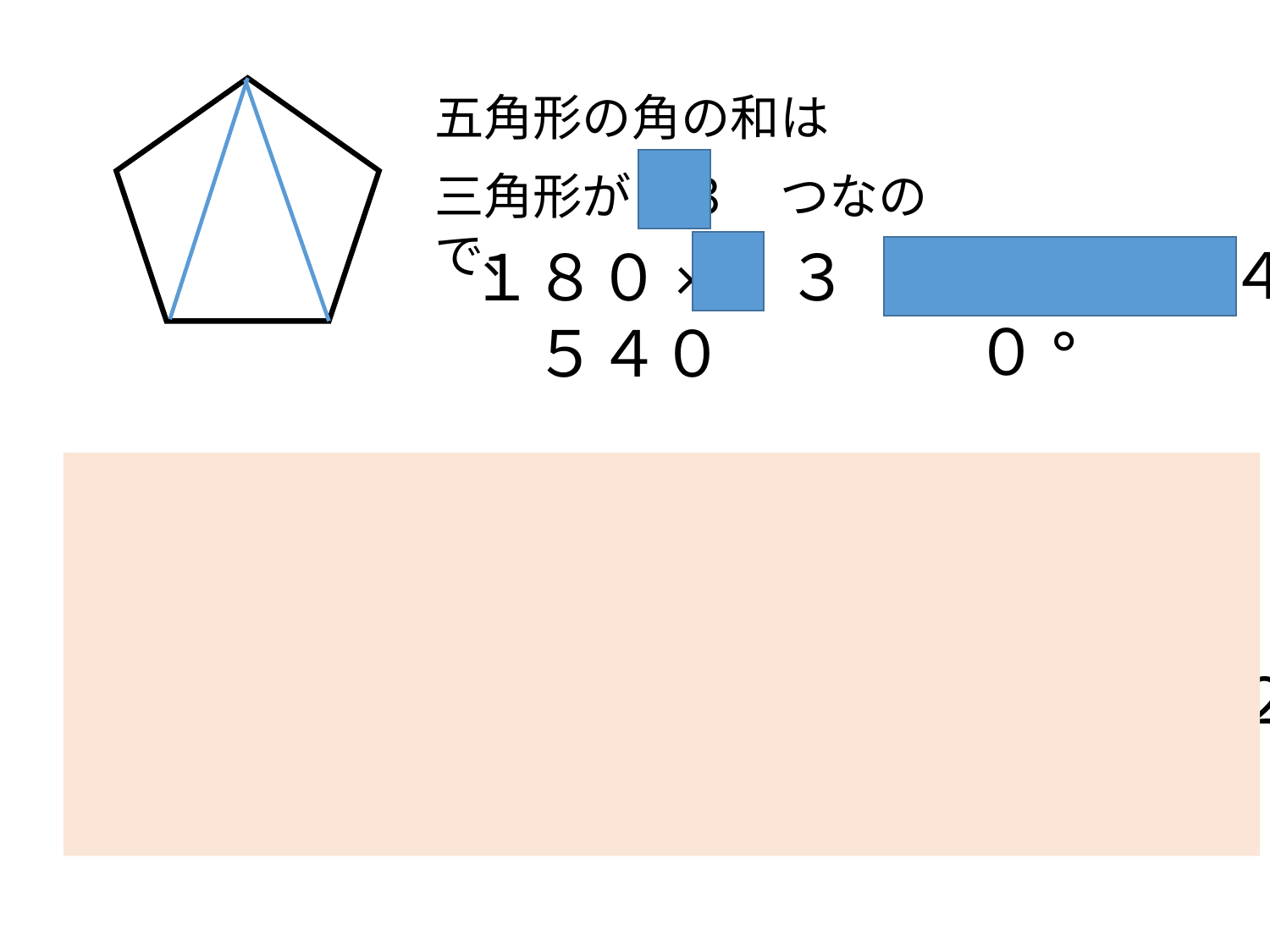

五角形の角の和は

三角形が　３　つなので、
　　　５４０°
１８０×　３　＝　５４０

六角形の角の和は

三角形が　４　つなので、
１８０×　４　＝　７２０

　　　７２０°